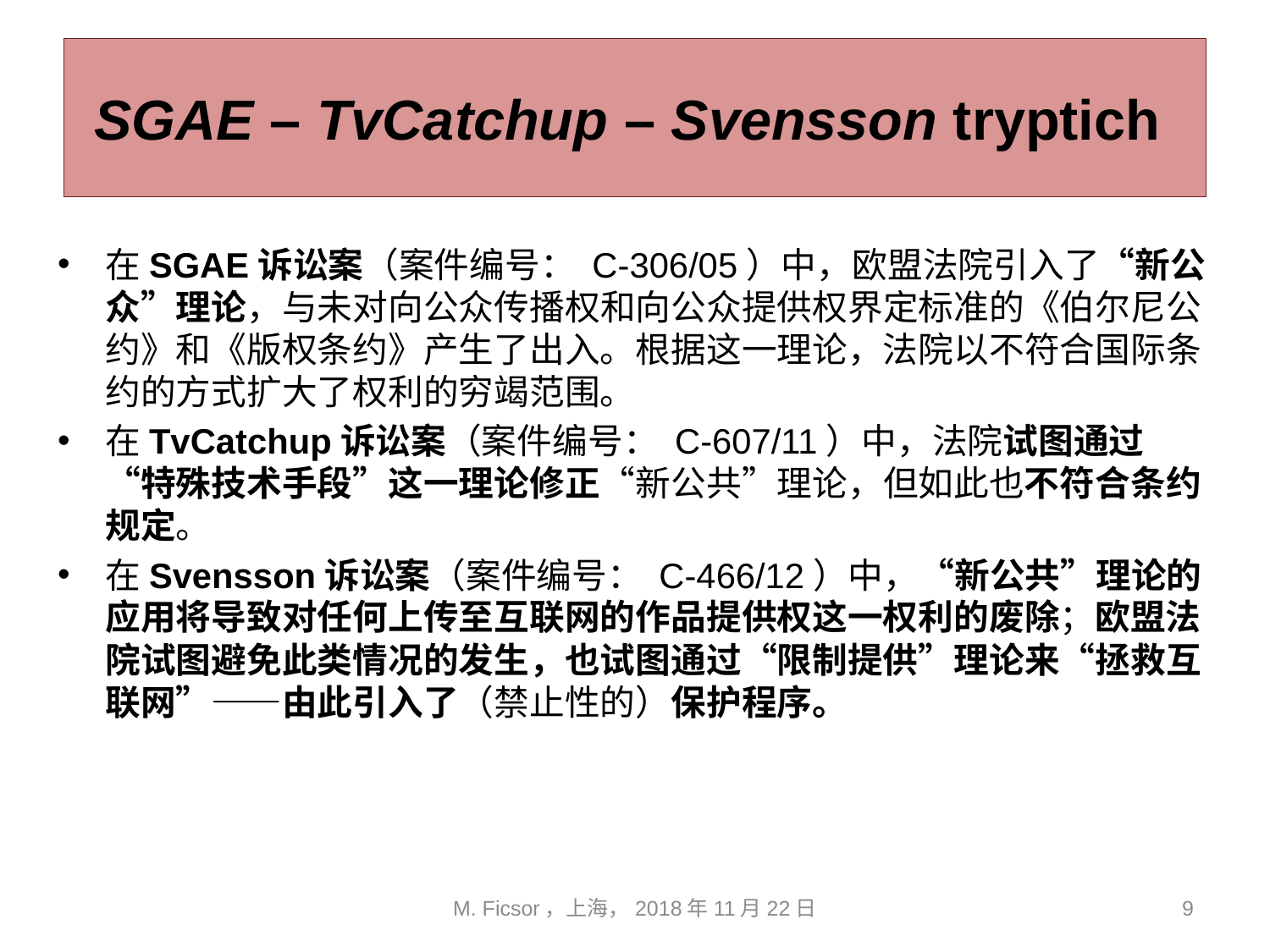

# SGAE – TvCatchup – Svensson tryptich
在SGAE诉讼案（案件编号： C-306/05）中，欧盟法院引入了“新公众”理论，与未对向公众传播权和向公众提供权界定标准的《伯尔尼公约》和《版权条约》产生了出入。根据这一理论，法院以不符合国际条约的方式扩大了权利的穷竭范围。
在TvCatchup诉讼案（案件编号： C-607/11）中，法院试图通过“特殊技术手段”这一理论修正“新公共”理论，但如此也不符合条约规定。
在Svensson诉讼案（案件编号： C-466/12）中，“新公共”理论的应用将导致对任何上传至互联网的作品提供权这一权利的废除；欧盟法院试图避免此类情况的发生，也试图通过“限制提供”理论来“拯救互联网”——由此引入了（禁止性的）保护程序。

M. Ficsor，上海，2018年11月22日
9